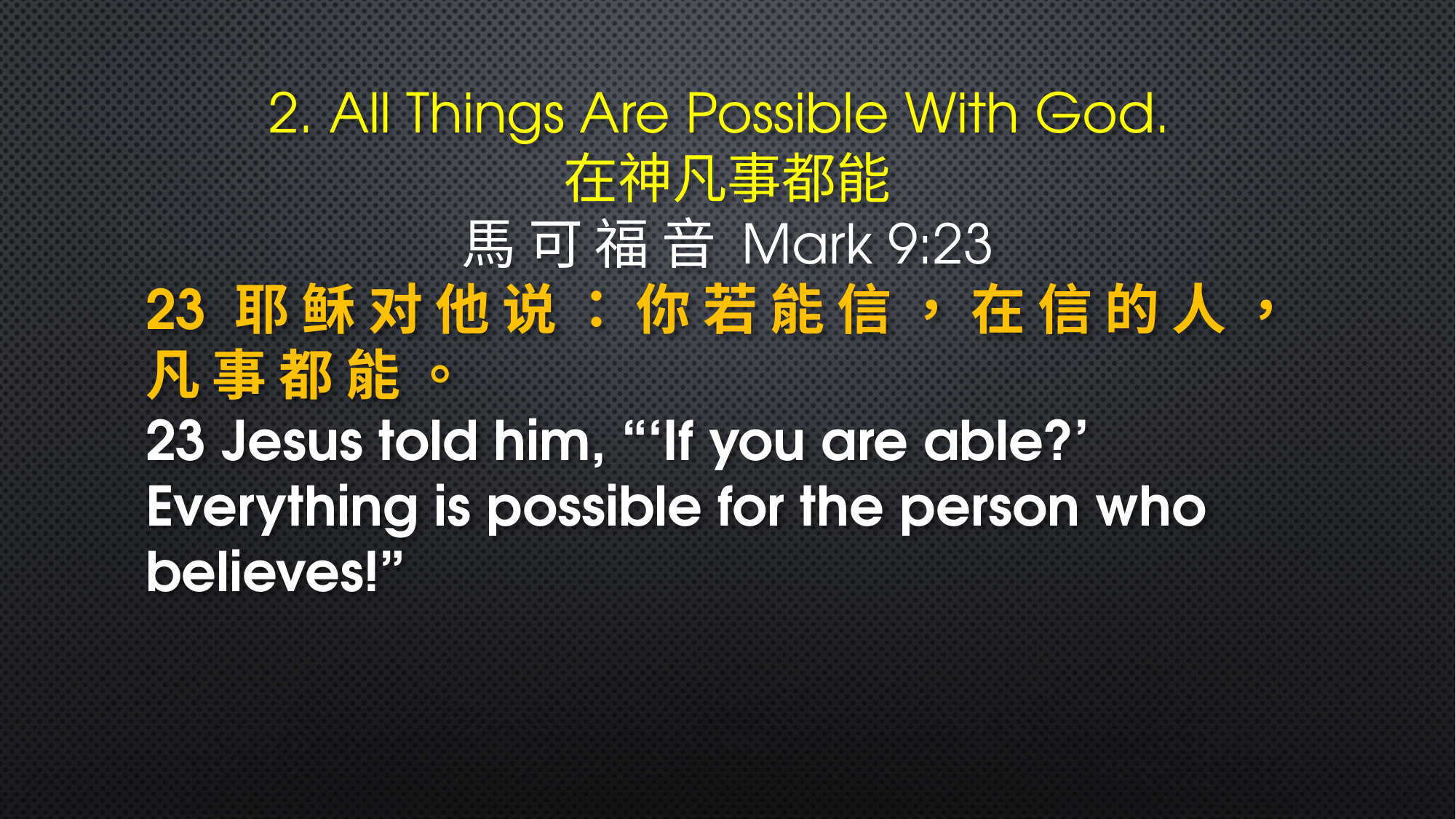

2. All Things Are Possible With God.
在神凡事都能
馬 可 福 音 Mark 9:23
23 耶 稣 对 他 说 ： 你 若 能 信 ， 在 信 的 人 ， 凡 事 都 能 。
23 Jesus told him, “‘If you are able?’ Everything is possible for the person who believes!”